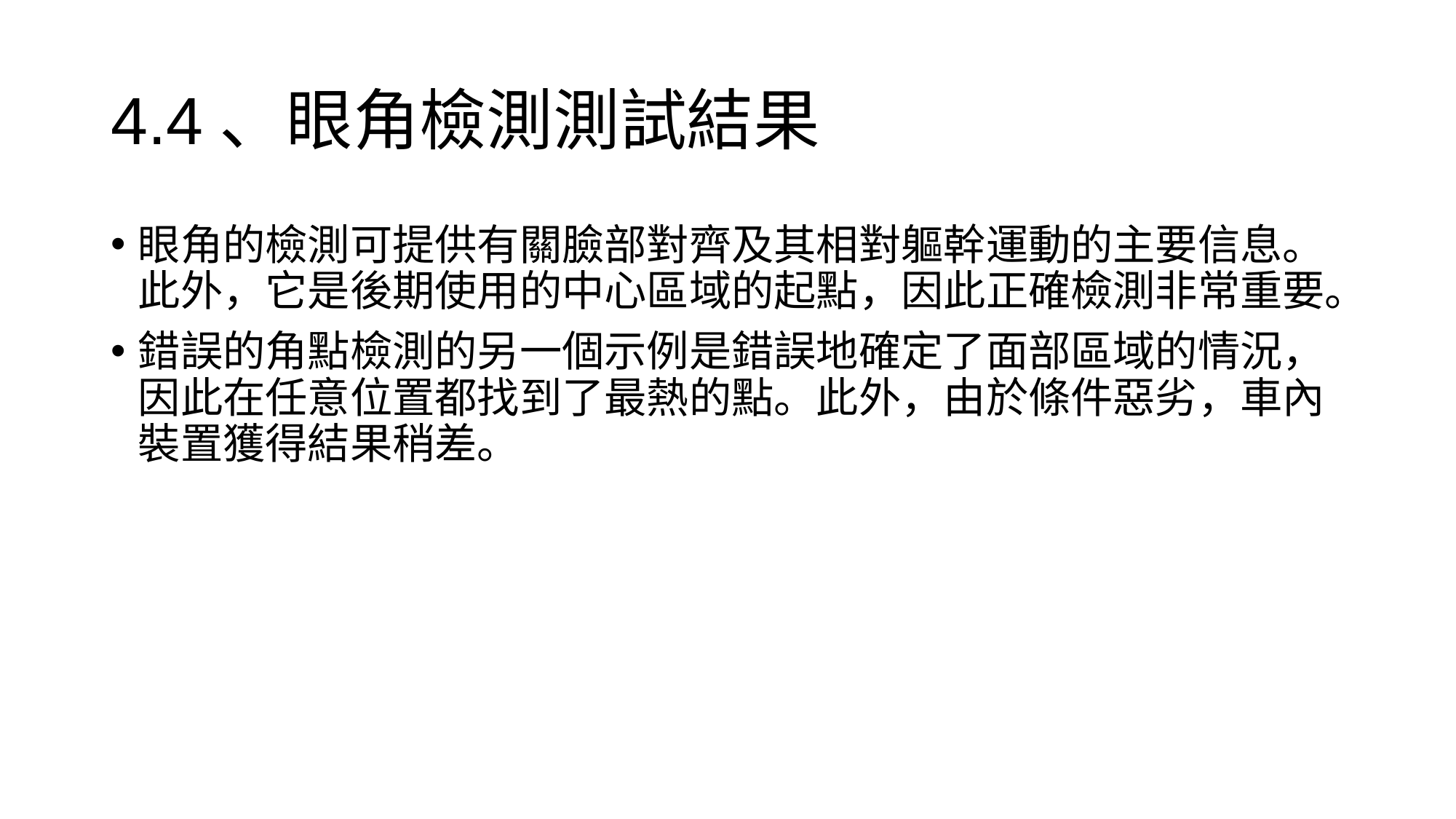

# 4.4、眼角檢測測試結果
眼角的檢測可提供有關臉部對齊及其相對軀幹運動的主要信息。此外，它是後期使用的中心區域的起點，因此正確檢測非常重要。
錯誤的角點檢測的另一個示例是錯誤地確定了面部區域的情況，因此在任意位置都找到了最熱的點。此外，由於條件惡劣，車內裝置獲得結果稍差。